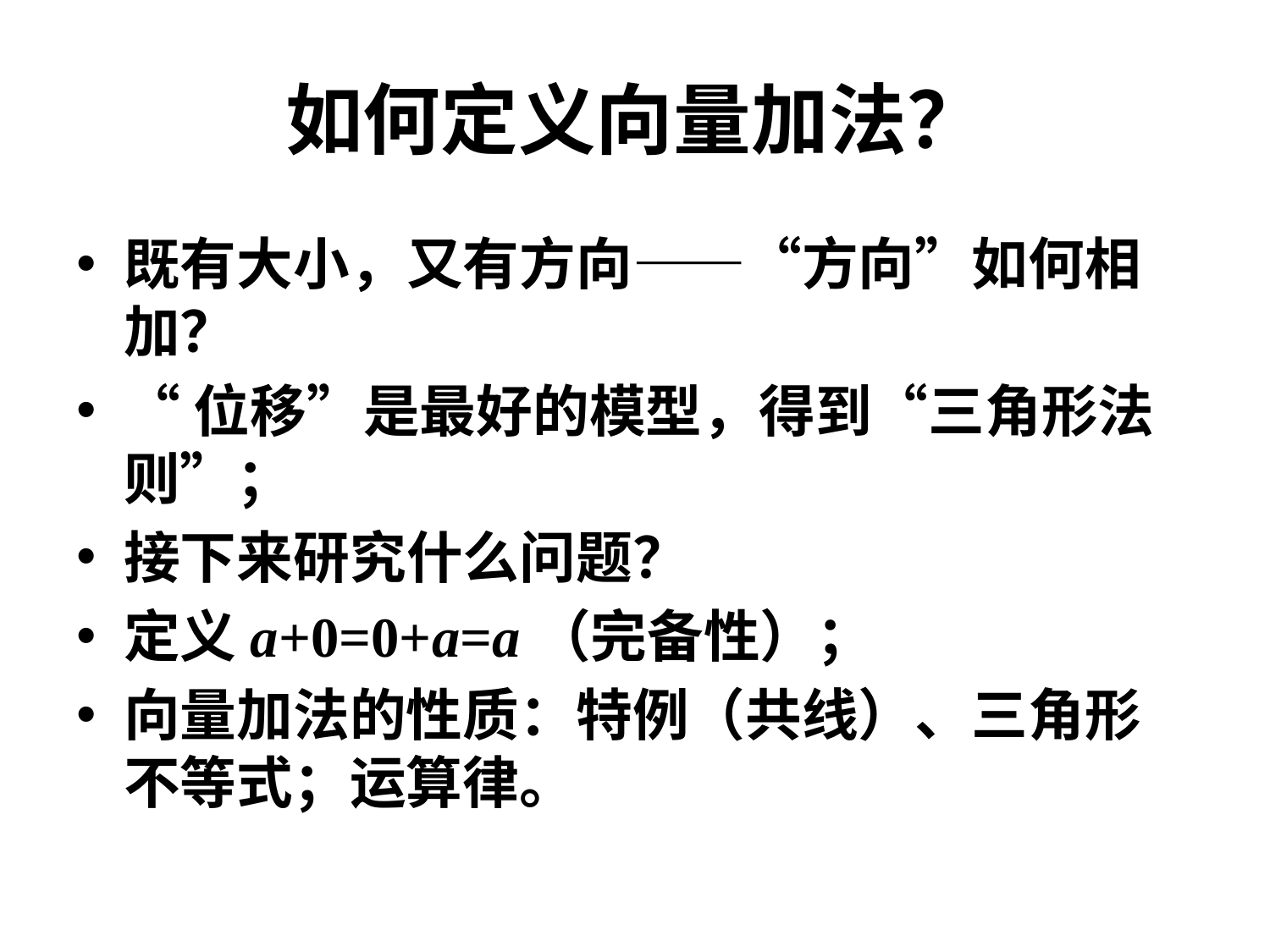

# 如何定义向量加法？
既有大小，又有方向——“方向”如何相加？
“位移”是最好的模型，得到“三角形法则”；
接下来研究什么问题？
定义a+0=0+a=a（完备性）；
向量加法的性质：特例（共线）、三角形不等式；运算律。